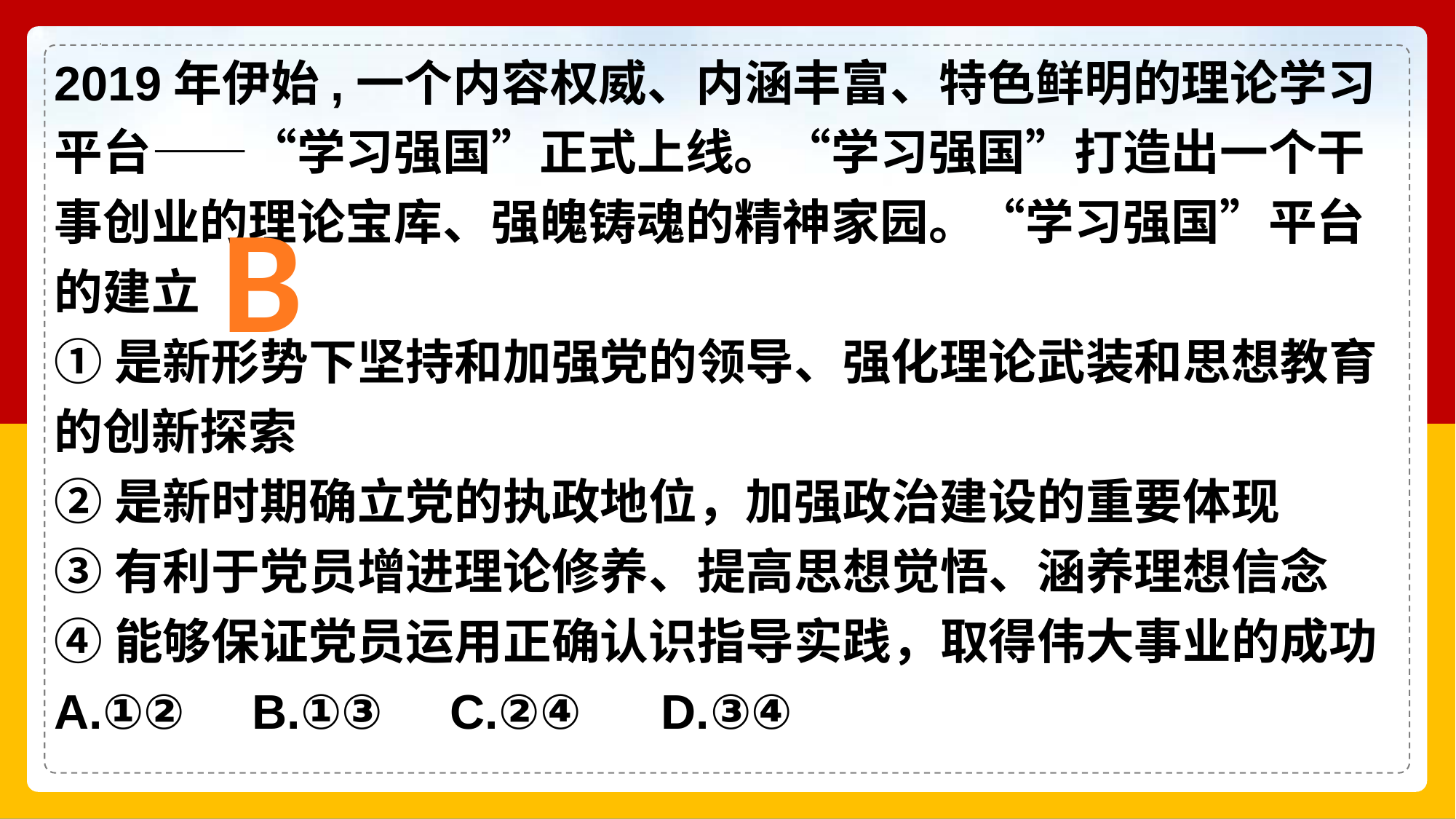

2019年伊始,一个内容权威、内涵丰富、特色鲜明的理论学习平台——“学习强国”正式上线。“学习强国”打造出一个干事创业的理论宝库、强魄铸魂的精神家园。“学习强国”平台的建立
①是新形势下坚持和加强党的领导、强化理论武装和思想教育的创新探索
②是新时期确立党的执政地位，加强政治建设的重要体现
③有利于党员增进理论修养、提高思想觉悟、涵养理想信念
④能够保证党员运用正确认识指导实践，取得伟大事业的成功
A.①②     B.①③     C.②④      D.③④
B